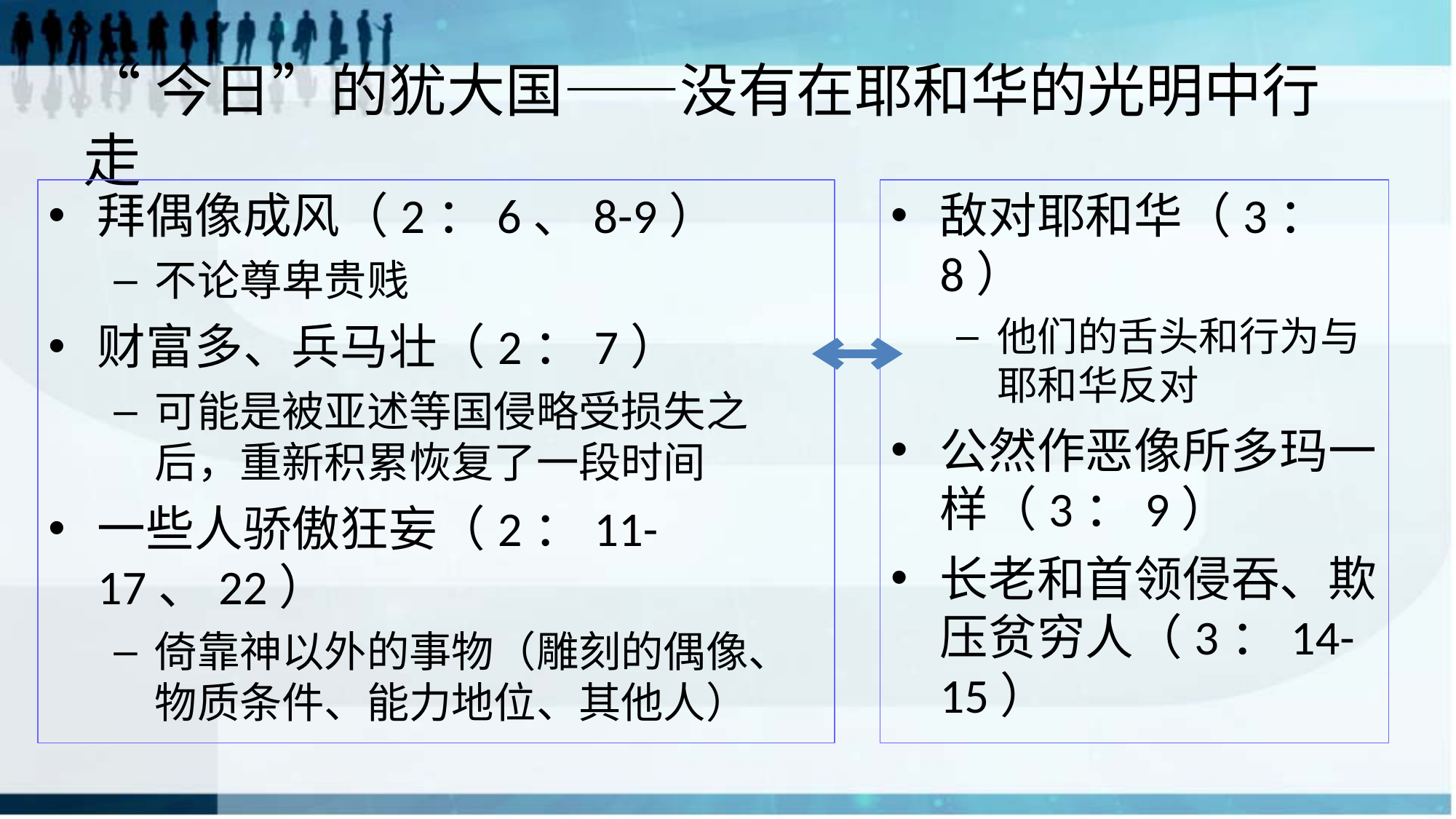

# “今日”的犹大国——没有在耶和华的光明中行走
拜偶像成风（2：6、8-9）
不论尊卑贵贱
财富多、兵马壮（2：7）
可能是被亚述等国侵略受损失之后，重新积累恢复了一段时间
一些人骄傲狂妄（2：11-17、22）
倚靠神以外的事物（雕刻的偶像、物质条件、能力地位、其他人）
敌对耶和华（3：8）
他们的舌头和行为与耶和华反对
公然作恶像所多玛一样（3：9）
长老和首领侵吞、欺压贫穷人（3：14-15）